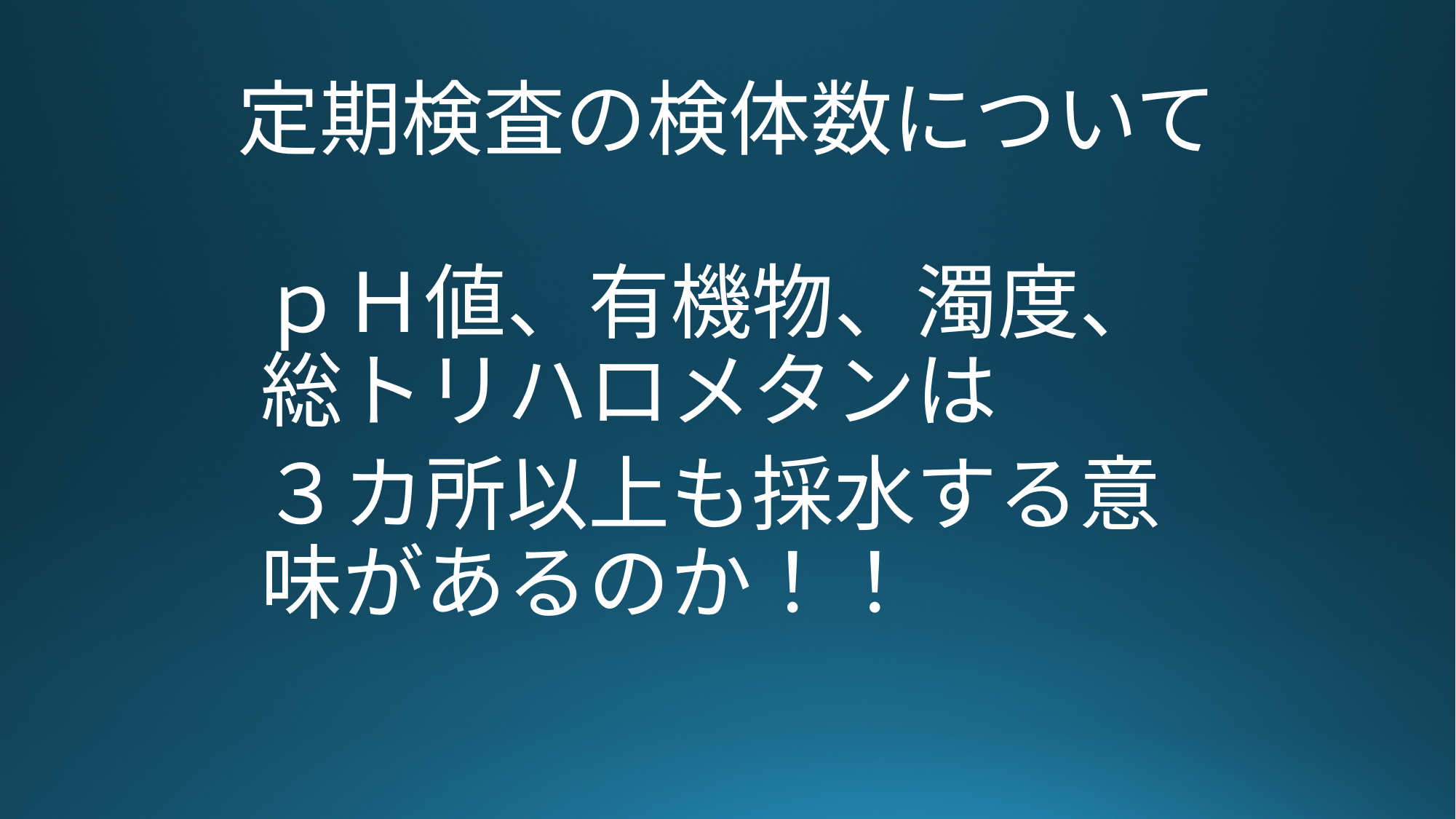

# 定期検査の検体数について
ｐＨ値、有機物、濁度、総トリハロメタンは
３カ所以上も採水する意味があるのか！！